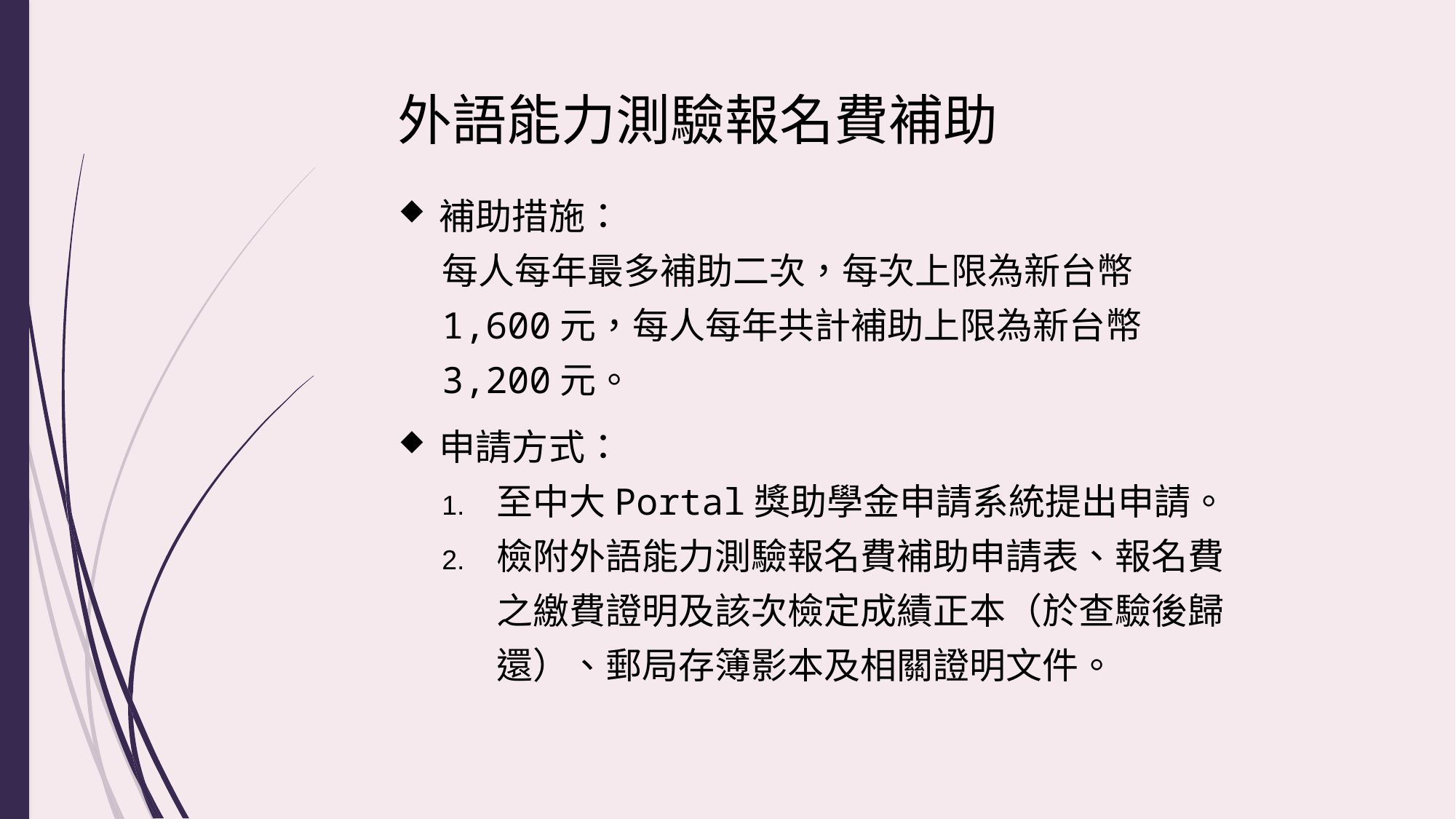

外語能力測驗報名費補助
補助措施：
每人每年最多補助二次，每次上限為新台幣1,600元，每人每年共計補助上限為新台幣3,200元。
申請方式：
至中大Portal獎助學金申請系統提出申請。
檢附外語能力測驗報名費補助申請表、報名費之繳費證明及該次檢定成績正本（於查驗後歸還）、郵局存簿影本及相關證明文件。